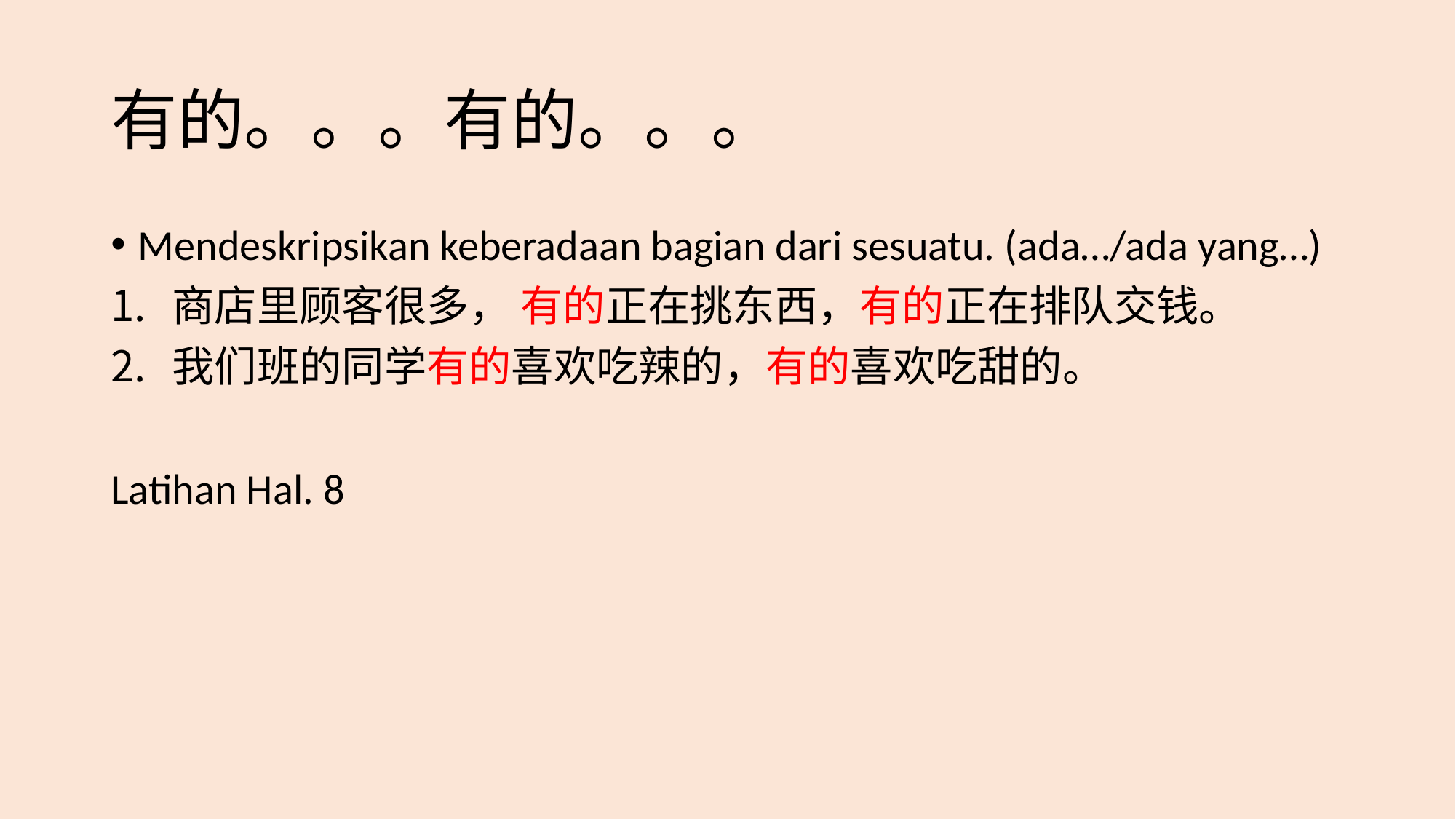

# 有的。。。有的。。。
Mendeskripsikan keberadaan bagian dari sesuatu. (ada…/ada yang…)
商店里顾客很多， 有的正在挑东西，有的正在排队交钱。
我们班的同学有的喜欢吃辣的，有的喜欢吃甜的。

Latihan Hal. 8